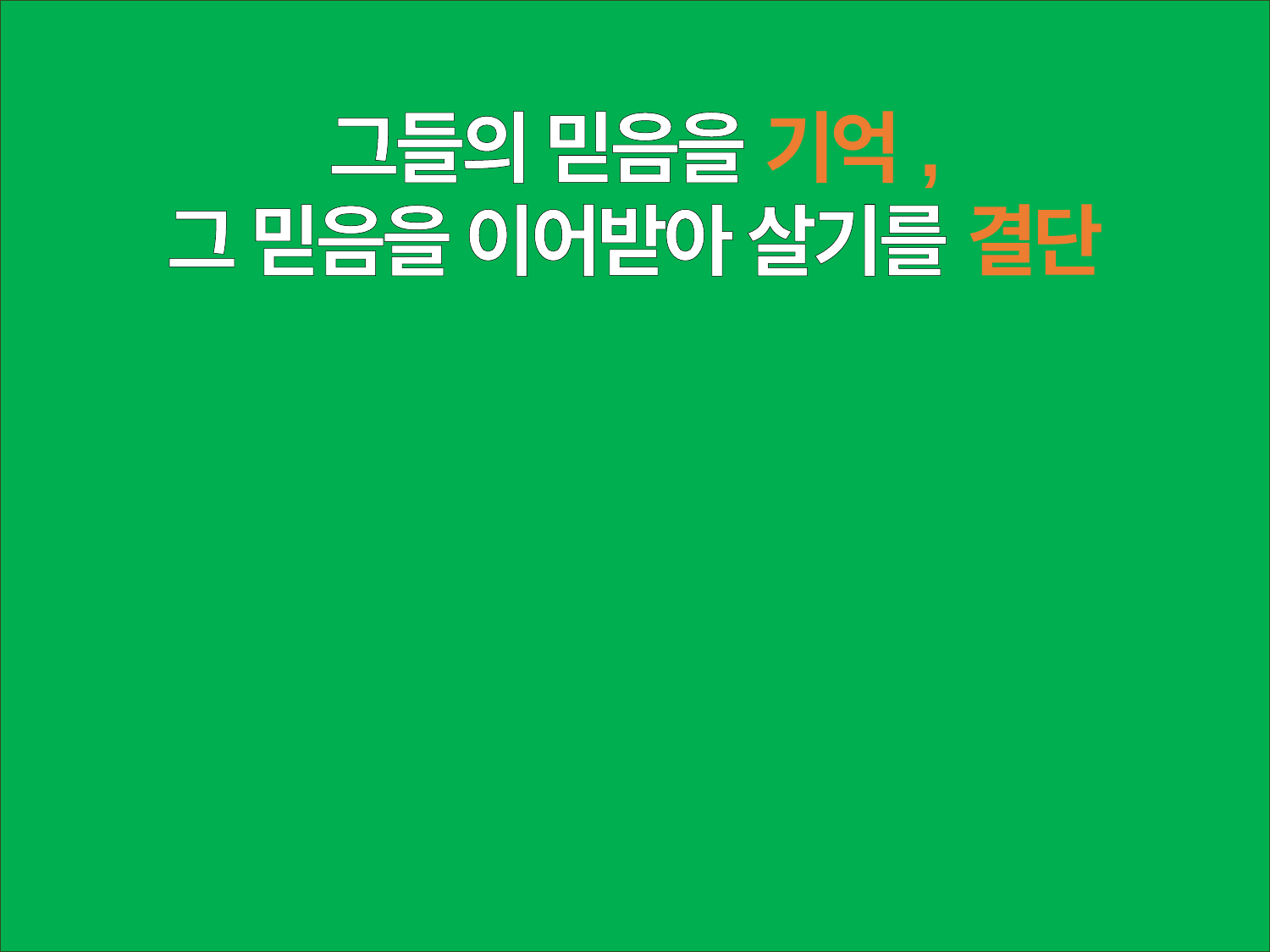

그들의 믿음을 기억,
그 믿음을 이어받아 살기를 결단